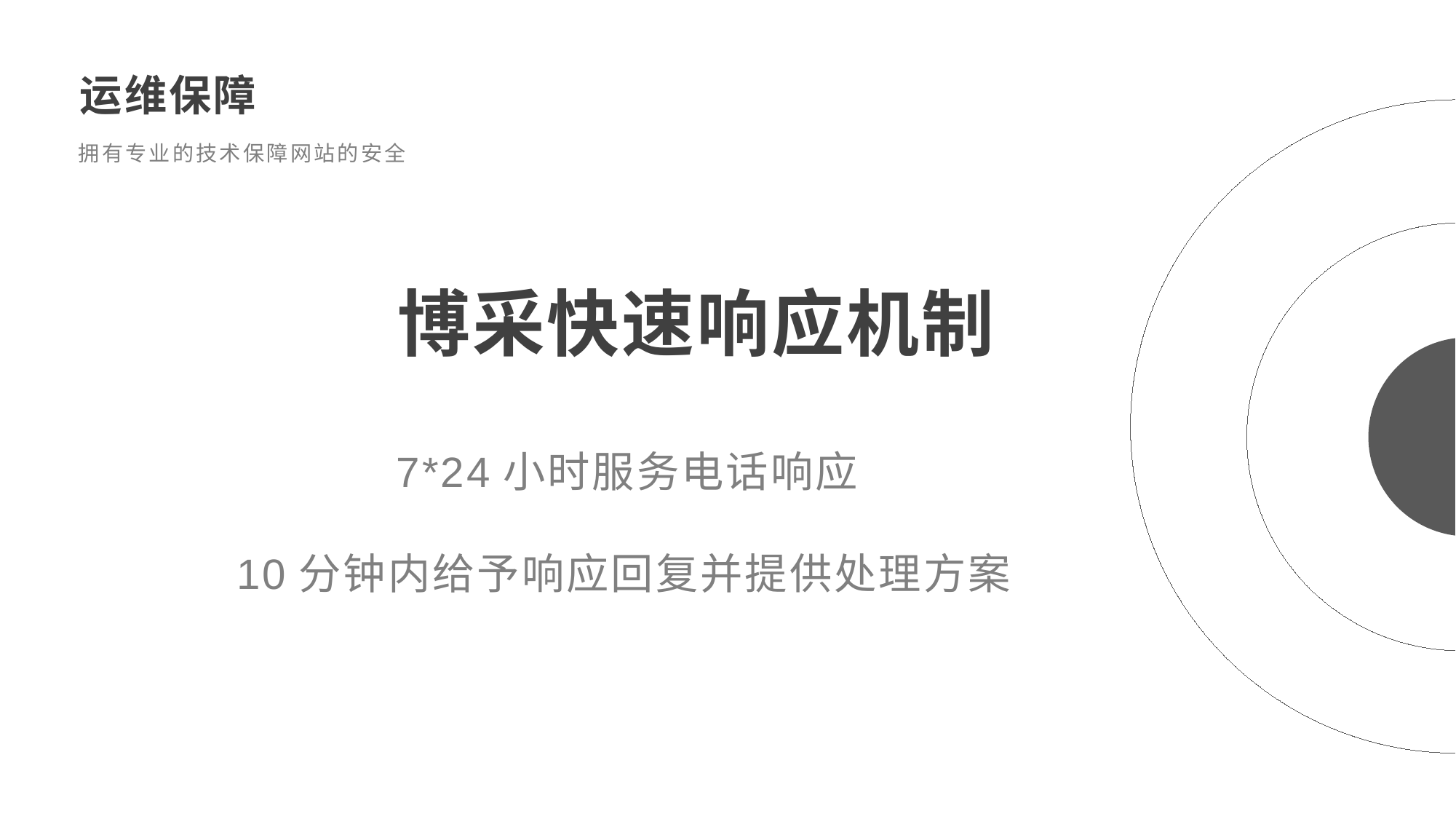

运维保障

拥有专业的技术保障网站的安全

博采快速响应机制
7*24小时服务电话响应
10分钟内给予响应回复并提供处理方案